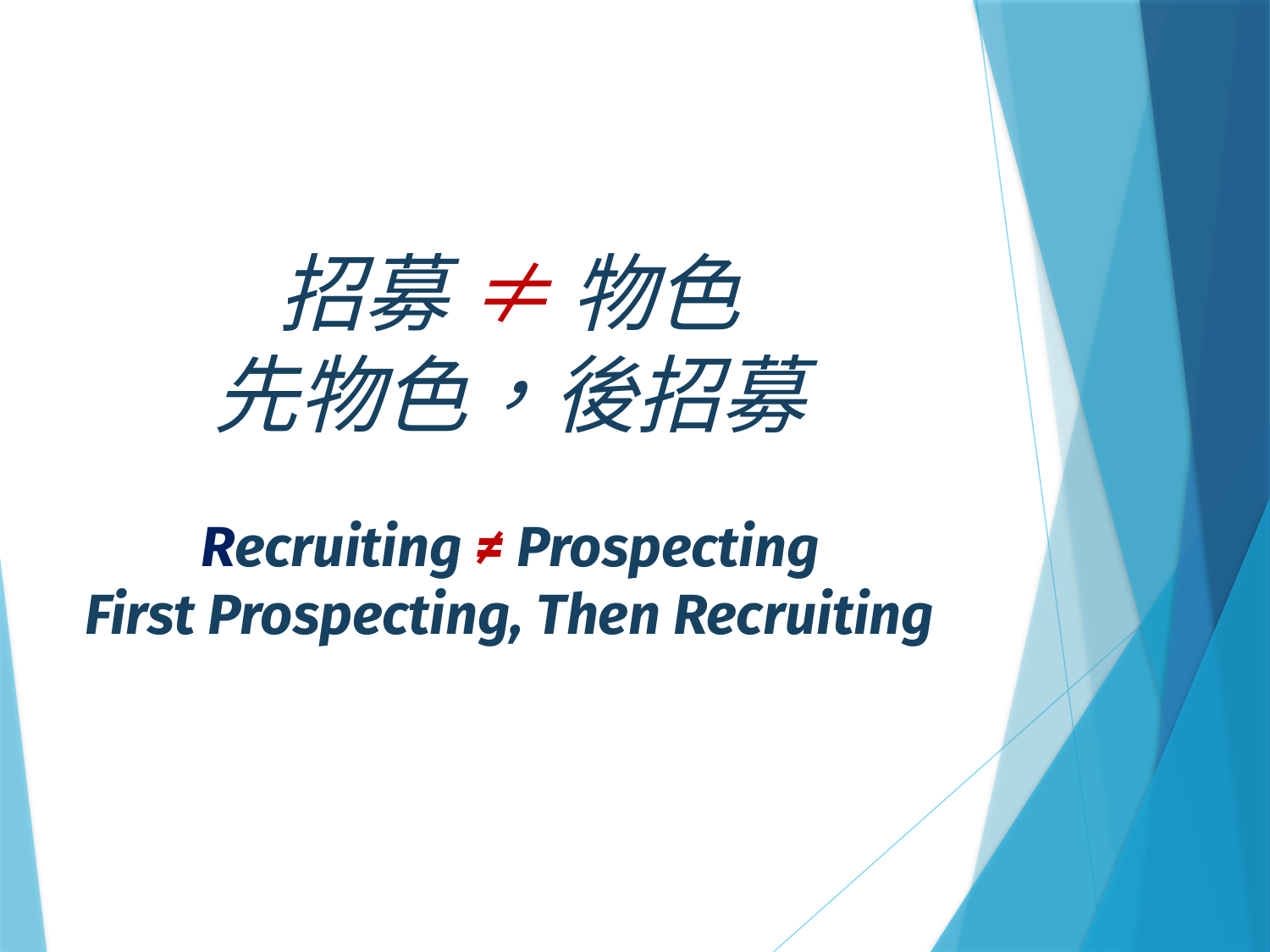

招募 ≠ 物色
先物色，後招募

Recruiting ≠ Prospecting
First Prospecting, Then Recruiting